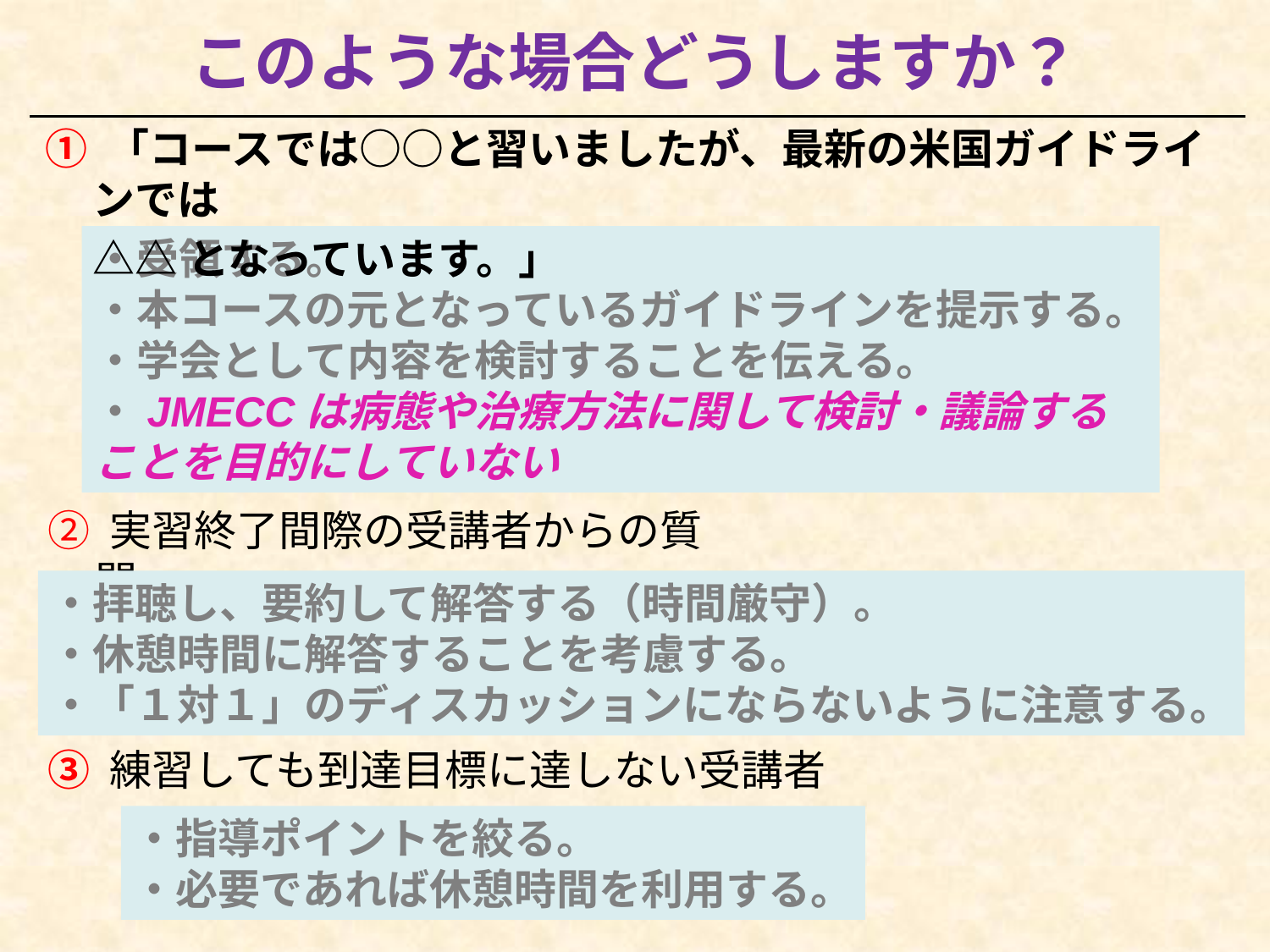

このような場合どうしますか？
① 「コースでは○○と習いましたが、最新の米国ガイドラインでは
     △△となっています。」
・受領する。
・本コースの元となっているガイドラインを提示する。
・学会として内容を検討することを伝える。
・JMECCは病態や治療方法に関して検討・議論する
ことを目的にしていない
② 実習終了間際の受講者からの質問
・拝聴し、要約して解答する（時間厳守）。
・休憩時間に解答することを考慮する。
・「１対１」のディスカッションにならないように注意する。
③ 練習しても到達目標に達しない受講者
・指導ポイントを絞る。
・必要であれば休憩時間を利用する。